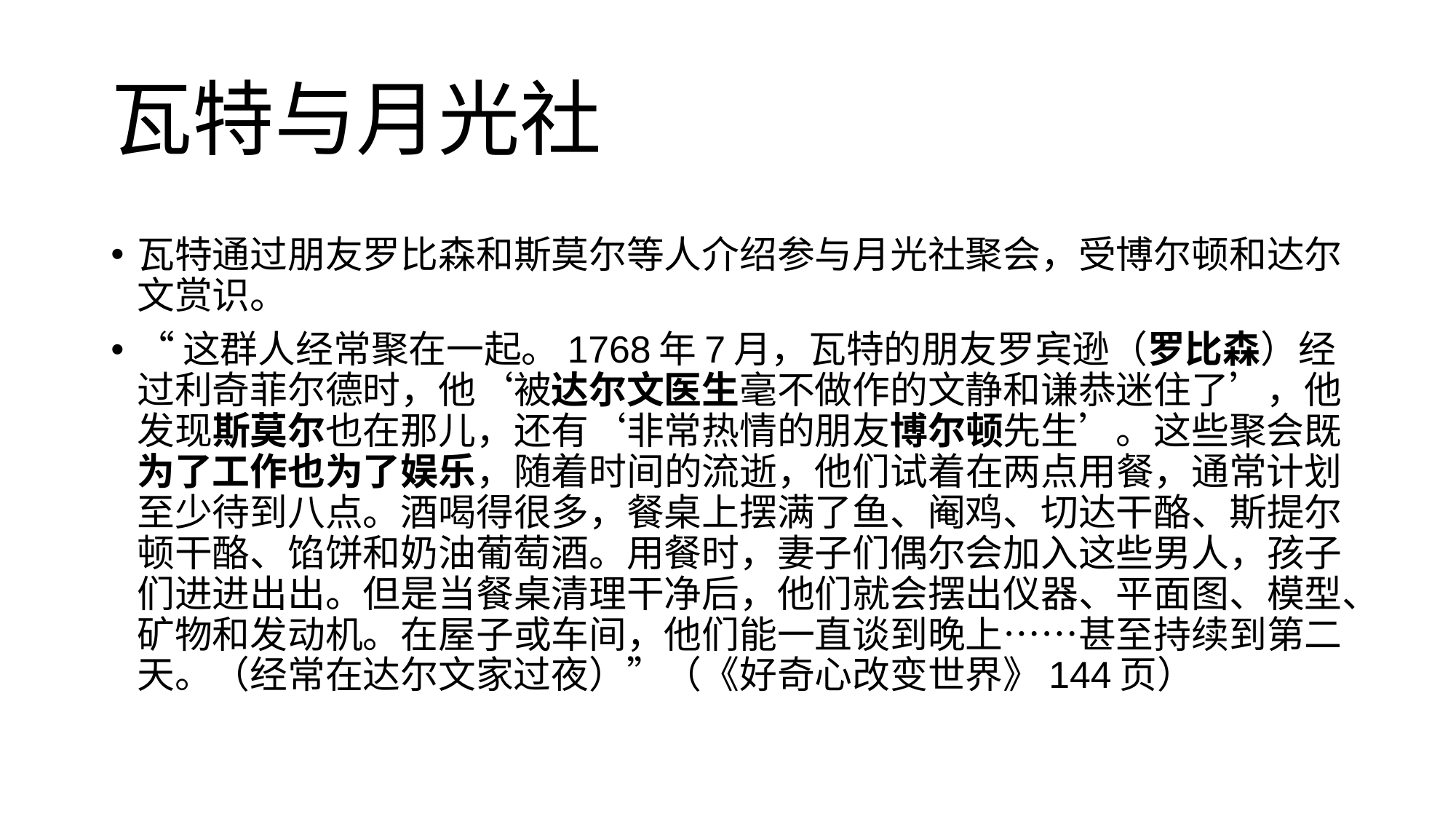

# 瓦特与月光社
瓦特通过朋友罗比森和斯莫尔等人介绍参与月光社聚会，受博尔顿和达尔文赏识。
“这群人经常聚在一起。1768年7月，瓦特的朋友罗宾逊（罗比森）经过利奇菲尔德时，他‘被达尔文医生毫不做作的文静和谦恭迷住了’，他发现斯莫尔也在那儿，还有‘非常热情的朋友博尔顿先生’。这些聚会既为了工作也为了娱乐，随着时间的流逝，他们试着在两点用餐，通常计划至少待到八点。酒喝得很多，餐桌上摆满了鱼、阉鸡、切达干酪、斯提尔顿干酪、馅饼和奶油葡萄酒。用餐时，妻子们偶尔会加入这些男人，孩子们进进出出。但是当餐桌清理干净后，他们就会摆出仪器、平面图、模型、矿物和发动机。在屋子或车间，他们能一直谈到晚上……甚至持续到第二天。（经常在达尔文家过夜）”（《好奇心改变世界》144页）